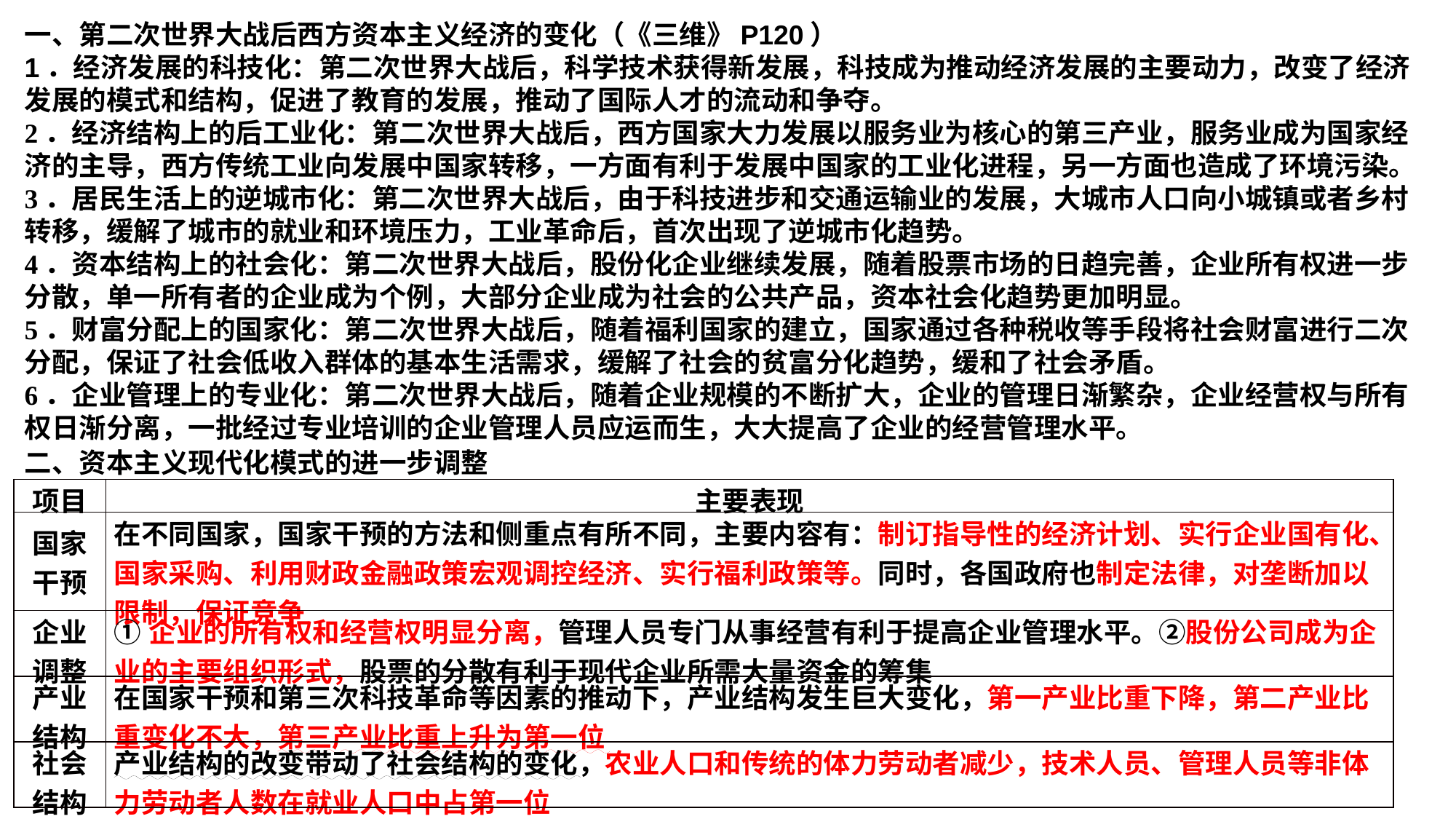

一、第二次世界大战后西方资本主义经济的变化（《三维》P120）1．经济发展的科技化：第二次世界大战后，科学技术获得新发展，科技成为推动经济发展的主要动力，改变了经济发展的模式和结构，促进了教育的发展，推动了国际人才的流动和争夺。
2．经济结构上的后工业化：第二次世界大战后，西方国家大力发展以服务业为核心的第三产业，服务业成为国家经济的主导，西方传统工业向发展中国家转移，一方面有利于发展中国家的工业化进程，另一方面也造成了环境污染。
3．居民生活上的逆城市化：第二次世界大战后，由于科技进步和交通运输业的发展，大城市人口向小城镇或者乡村转移，缓解了城市的就业和环境压力，工业革命后，首次出现了逆城市化趋势。
4．资本结构上的社会化：第二次世界大战后，股份化企业继续发展，随着股票市场的日趋完善，企业所有权进一步分散，单一所有者的企业成为个例，大部分企业成为社会的公共产品，资本社会化趋势更加明显。
5．财富分配上的国家化：第二次世界大战后，随着福利国家的建立，国家通过各种税收等手段将社会财富进行二次分配，保证了社会低收入群体的基本生活需求，缓解了社会的贫富分化趋势，缓和了社会矛盾。
6．企业管理上的专业化：第二次世界大战后，随着企业规模的不断扩大，企业的管理日渐繁杂，企业经营权与所有权日渐分离，一批经过专业培训的企业管理人员应运而生，大大提高了企业的经营管理水平。
二、资本主义现代化模式的进一步调整

| 项目 | 主要表现 |
| --- | --- |
| 国家干预 | 在不同国家，国家干预的方法和侧重点有所不同，主要内容有：制订指导性的经济计划、实行企业国有化、国家采购、利用财政金融政策宏观调控经济、实行福利政策等。同时，各国政府也制定法律，对垄断加以限制，保证竞争 |
| 企业调整 | ①企业的所有权和经营权明显分离，管理人员专门从事经营有利于提高企业管理水平。②股份公司成为企业的主要组织形式，股票的分散有利于现代企业所需大量资金的筹集 |
| 产业结构 | 在国家干预和第三次科技革命等因素的推动下，产业结构发生巨大变化，第一产业比重下降，第二产业比重变化不大，第三产业比重上升为第一位 |
| 社会结构 | 产业结构的改变带动了社会结构的变化，农业人口和传统的体力劳动者减少，技术人员、管理人员等非体力劳动者人数在就业人口中占第一位 |